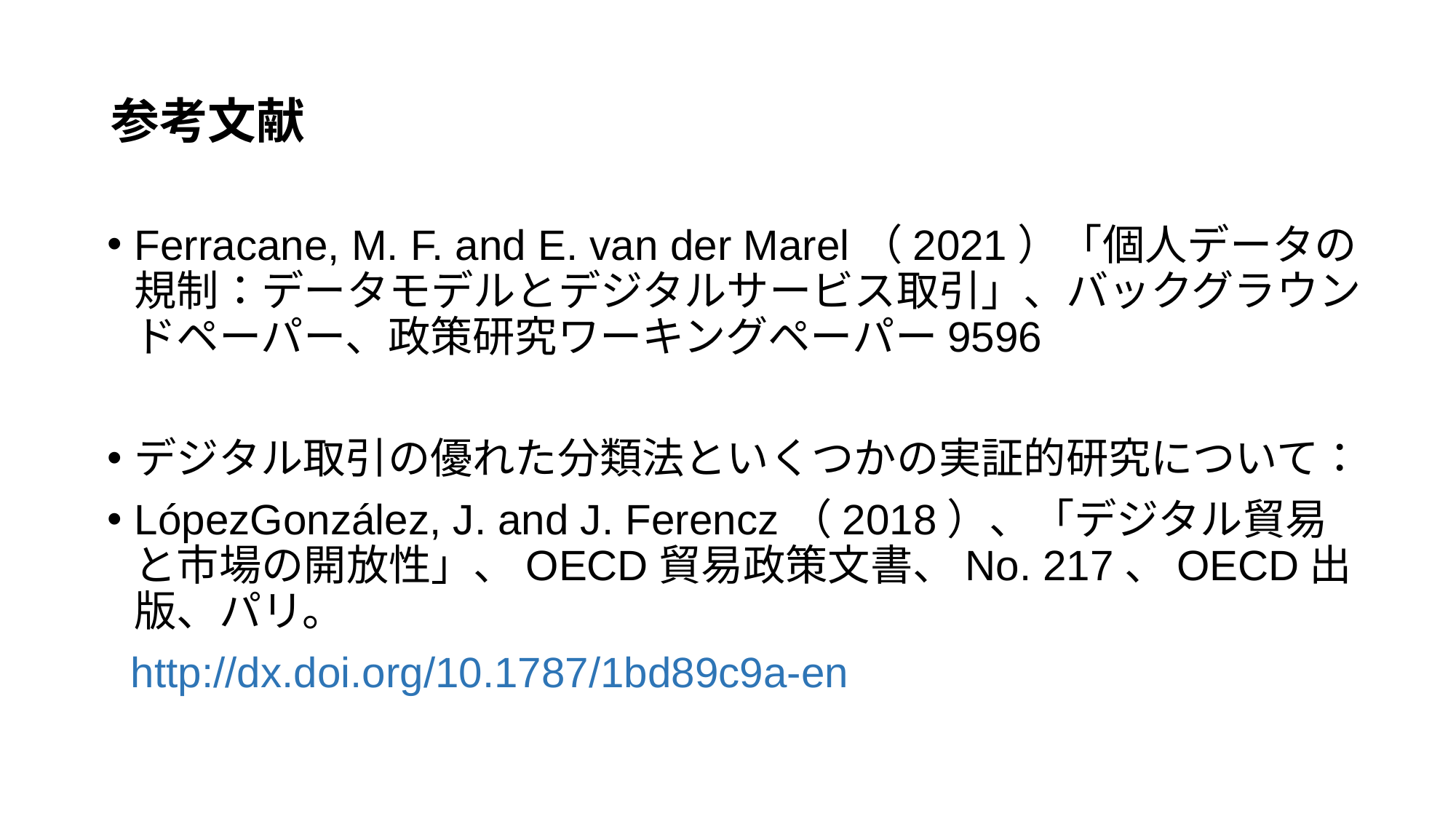

# 参考文献
Ferracane, M. F. and E. van der Marel（2021）「個人データの規制：データモデルとデジタルサービス取引」、バックグラウンドペーパー、政策研究ワーキングペーパー9596

デジタル取引の優れた分類法といくつかの実証的研究について：
LópezGonzález, J. and J. Ferencz（2018）、「デジタル貿易と市場の開放性」、OECD貿易政策文書、No. 217、OECD出版、パリ。
  http://dx.doi.org/10.1787/1bd89c9a-en